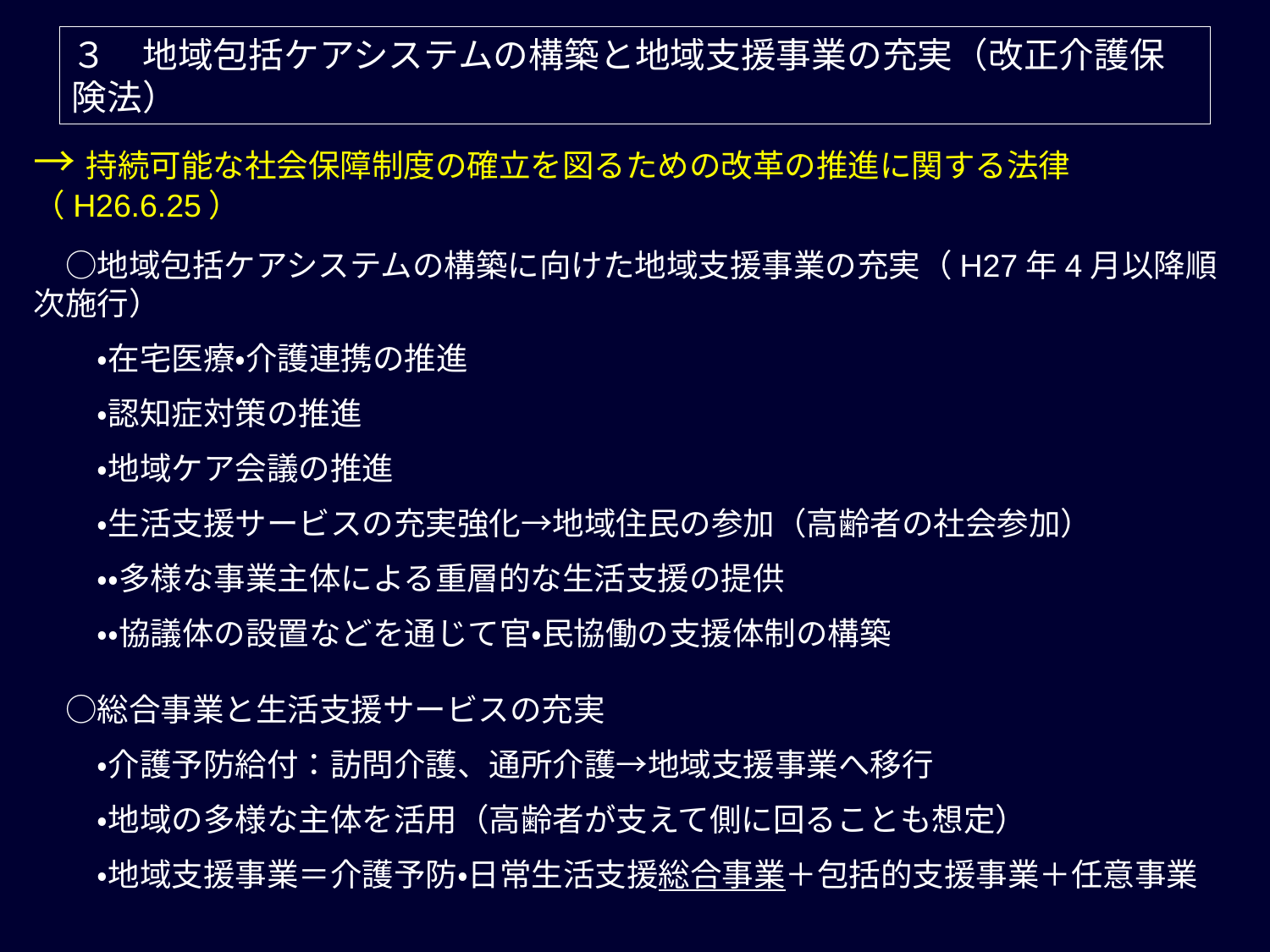

３　地域包括ケアシステムの構築と地域支援事業の充実（改正介護保険法）
→持続可能な社会保障制度の確立を図るための改革の推進に関する法律（H26.6.25）

　○地域包括ケアシステムの構築に向けた地域支援事業の充実（H27年4月以降順次施行）

　　・在宅医療・介護連携の推進

　　・認知症対策の推進

　　・地域ケア会議の推進

　　・生活支援サービスの充実強化→地域住民の参加（高齢者の社会参加）

　　・・多様な事業主体による重層的な生活支援の提供

　　・・協議体の設置などを通じて官・民協働の支援体制の構築

　○総合事業と生活支援サービスの充実

　　・介護予防給付：訪問介護、通所介護→地域支援事業へ移行

　　・地域の多様な主体を活用（高齢者が支えて側に回ることも想定）

　　・地域支援事業＝介護予防・日常生活支援総合事業＋包括的支援事業＋任意事業